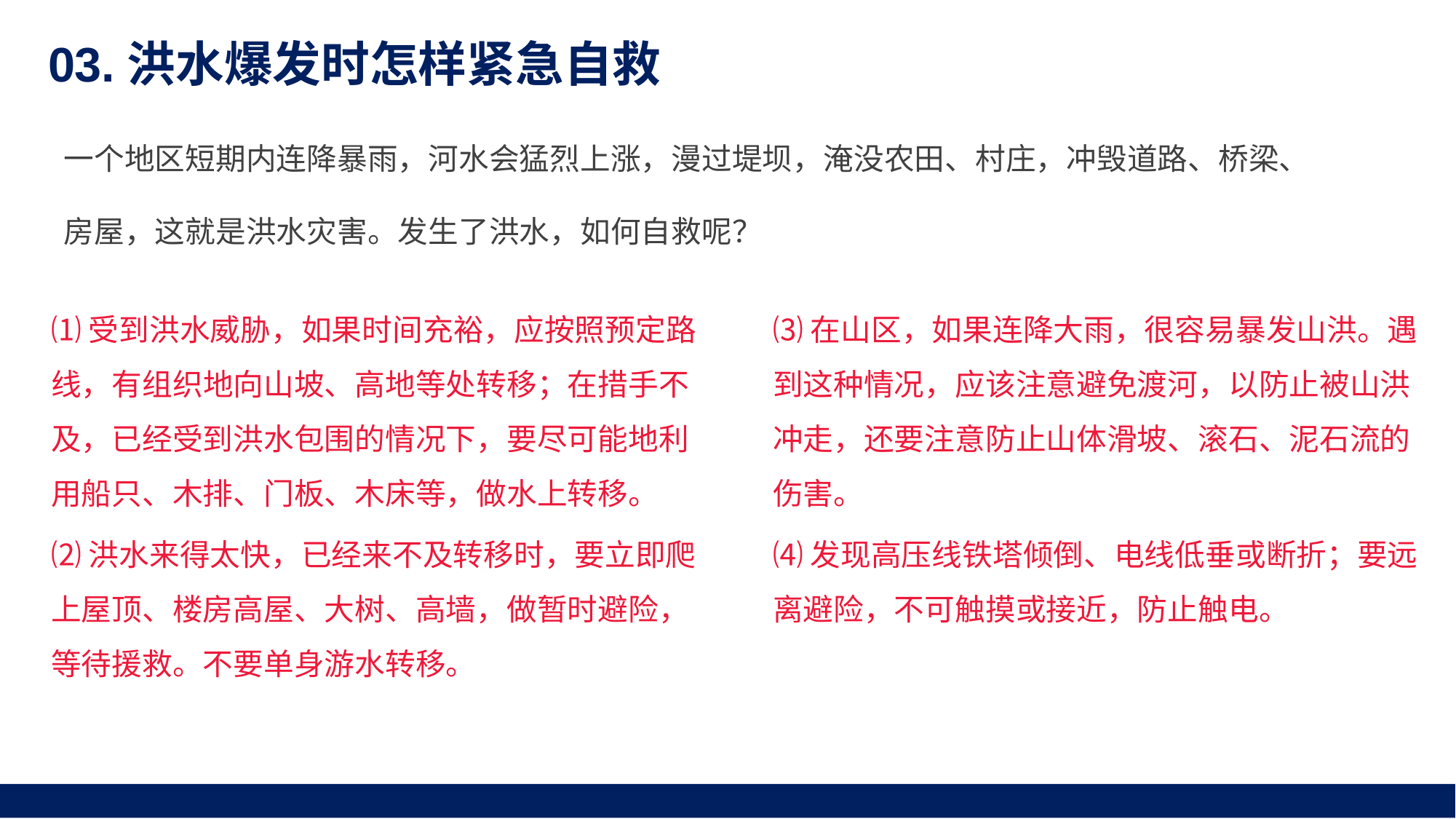

03.洪水爆发时怎样紧急自救
一个地区短期内连降暴雨，河水会猛烈上涨，漫过堤坝，淹没农田、村庄，冲毁道路、桥梁、房屋，这就是洪水灾害。发生了洪水，如何自救呢？
⑴受到洪水威胁，如果时间充裕，应按照预定路线，有组织地向山坡、高地等处转移；在措手不及，已经受到洪水包围的情况下，要尽可能地利用船只、木排、门板、木床等，做水上转移。
⑵洪水来得太快，已经来不及转移时，要立即爬上屋顶、楼房高屋、大树、高墙，做暂时避险，等待援救。不要单身游水转移。
⑶在山区，如果连降大雨，很容易暴发山洪。遇到这种情况，应该注意避免渡河，以防止被山洪冲走，还要注意防止山体滑坡、滚石、泥石流的伤害。
⑷发现高压线铁塔倾倒、电线低垂或断折；要远离避险，不可触摸或接近，防止触电。